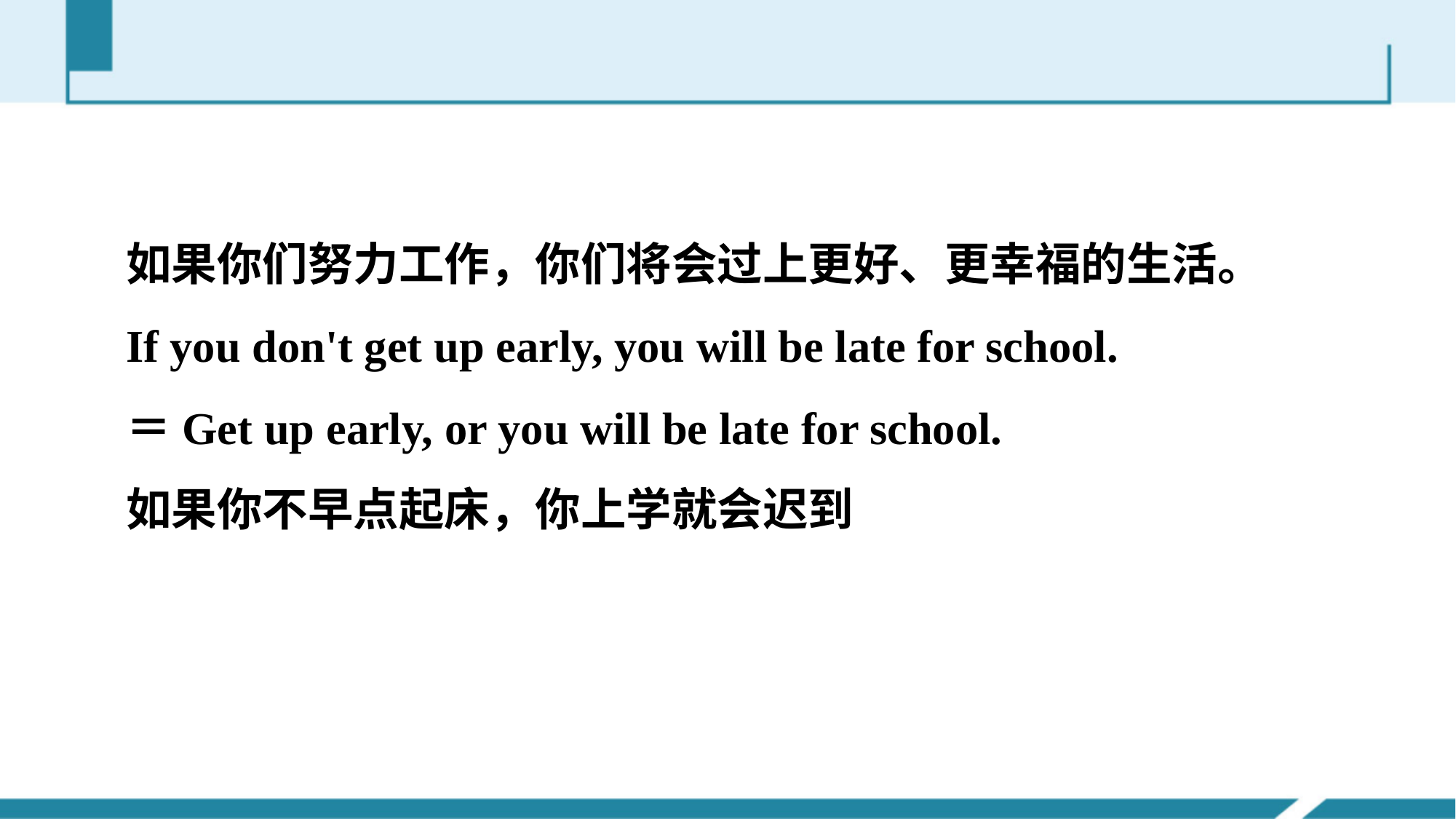

如果你们努力工作，你们将会过上更好、更幸福的生活。
If you don't get up early, you will be late for school.
＝Get up early, or you will be late for school.
如果你不早点起床，你上学就会迟到